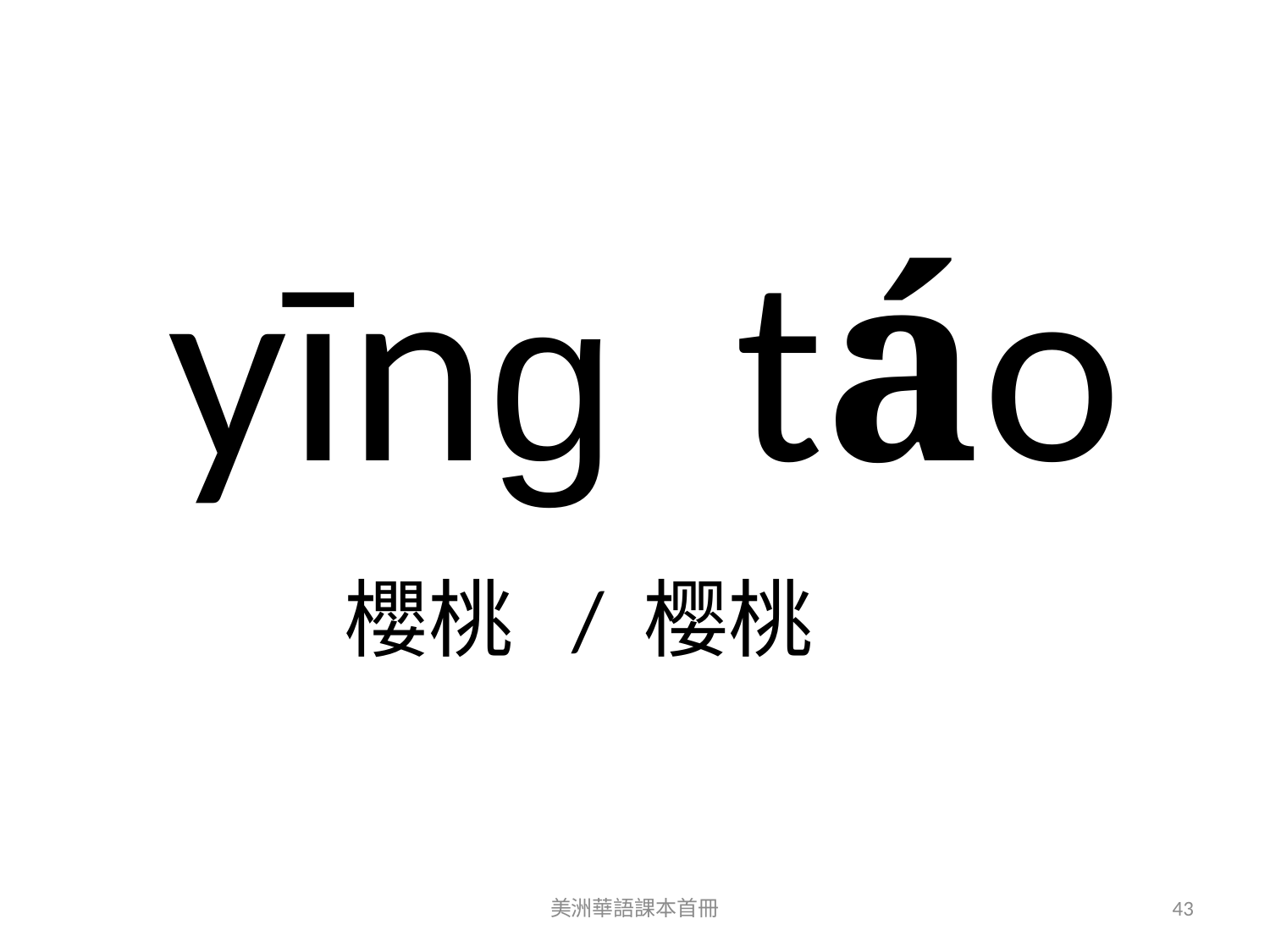

yīng  táo
櫻桃  / 樱桃

美洲華語課本首冊
43